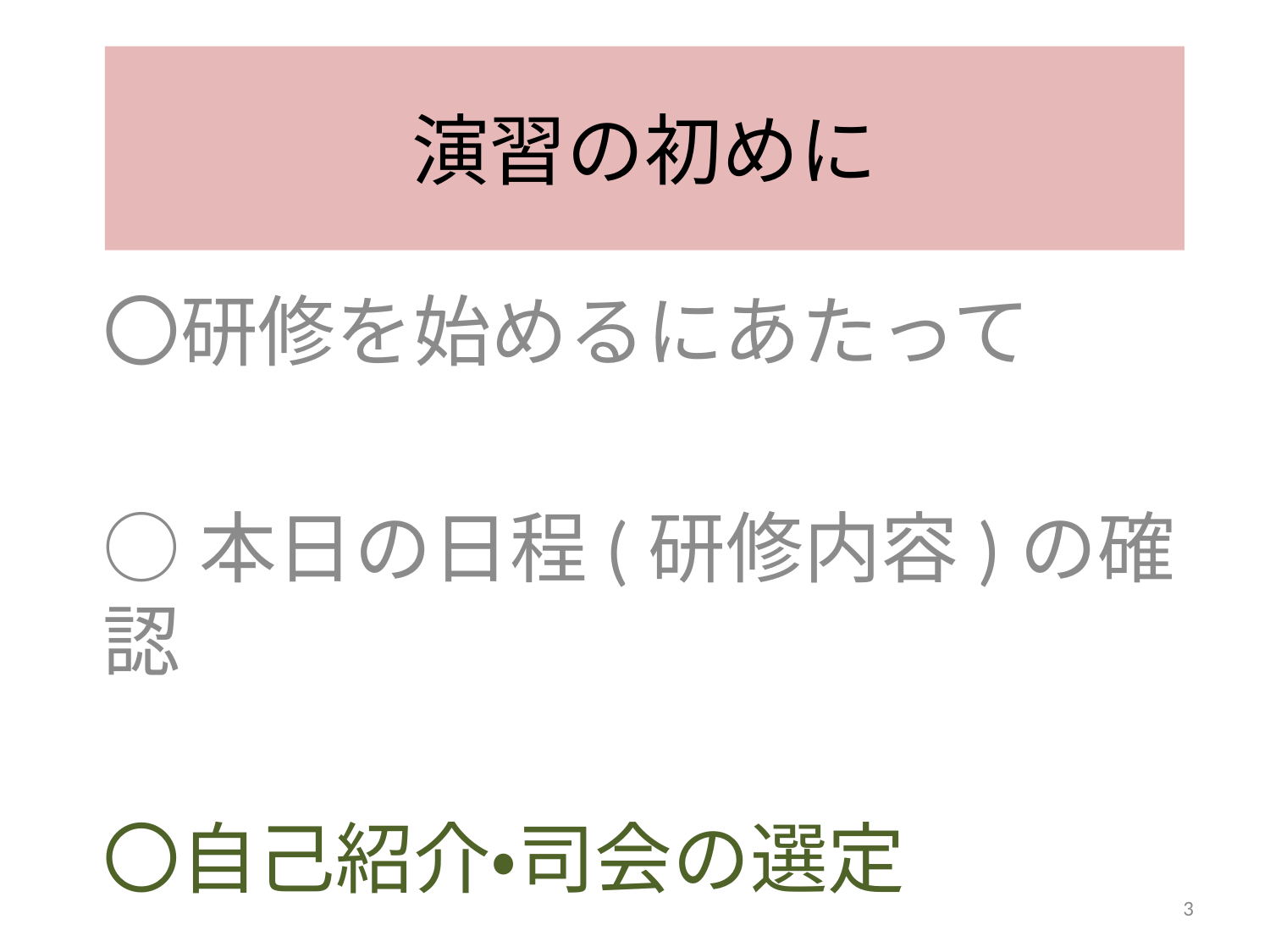

# 演習の初めに
〇研修を始めるにあたって

○本日の日程(研修内容)の確認

〇自己紹介・司会の選定
3